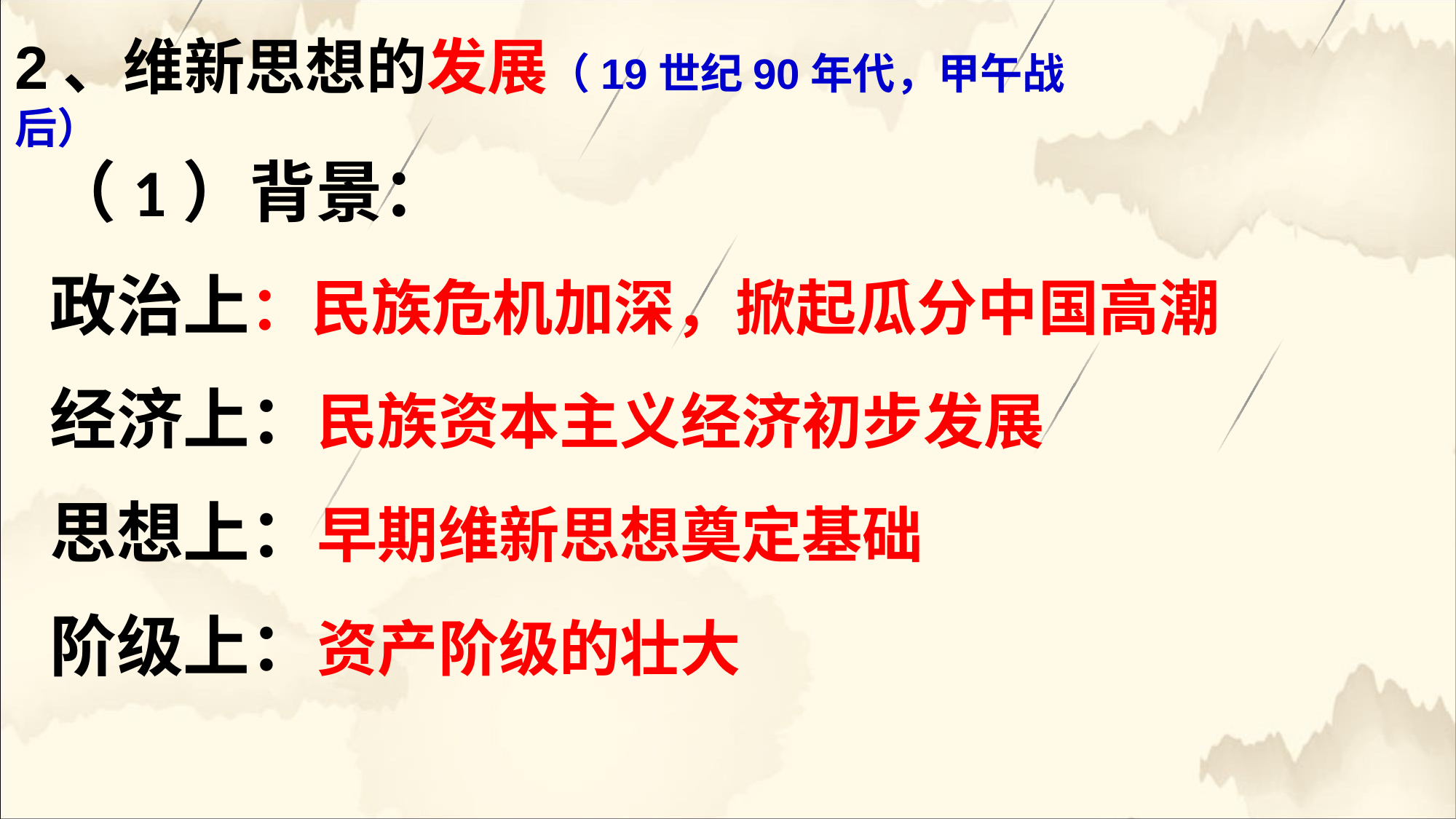

2、维新思想的发展（19世纪90年代，甲午战后）

（1）背景：
政治上：民族危机加深，掀起瓜分中国高潮
经济上：民族资本主义经济初步发展
思想上：早期维新思想奠定基础
阶级上：资产阶级的壮大